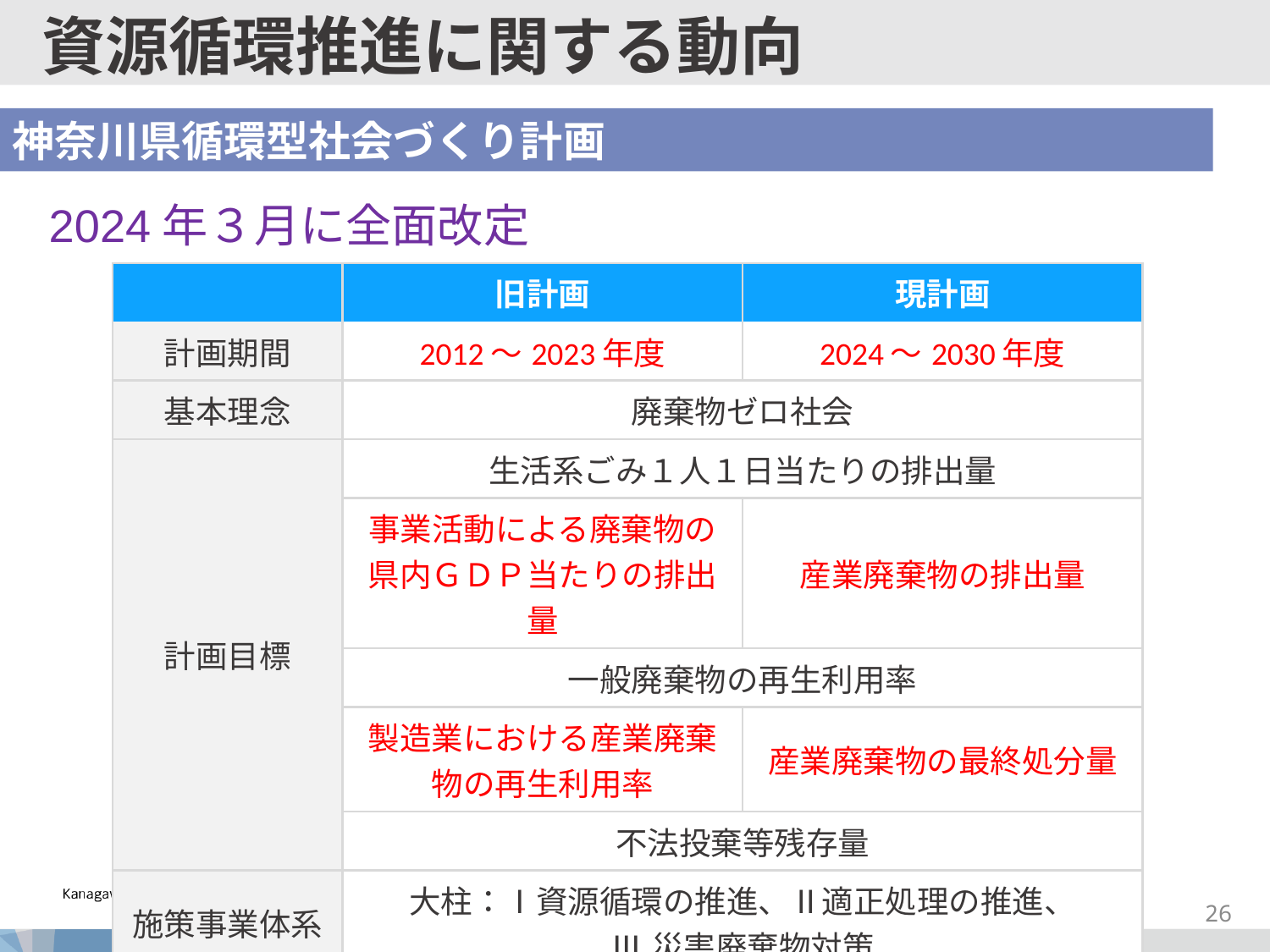

資源循環推進に関する動向
神奈川県循環型社会づくり計画
# 2024年３月に全面改定
|  | 旧計画 | 現計画 |
| --- | --- | --- |
| 計画期間 | 2012～2023年度 | 2024～2030年度 |
| 基本理念 | 廃棄物ゼロ社会 |  |
| 計画目標 | 生活系ごみ１人１日当たりの排出量 |  |
|  | 事業活動による廃棄物の県内ＧＤＰ当たりの排出量 | 産業廃棄物の排出量 |
|  | 一般廃棄物の再生利用率 |  |
|  | 製造業における産業廃棄物の再生利用率 | 産業廃棄物の最終処分量 |
|  | 不法投棄等残存量 |  |
| 施策事業体系 | 大柱：Ⅰ資源循環の推進、Ⅱ適正処理の推進、 Ⅲ災害廃棄物対策 |  |
26